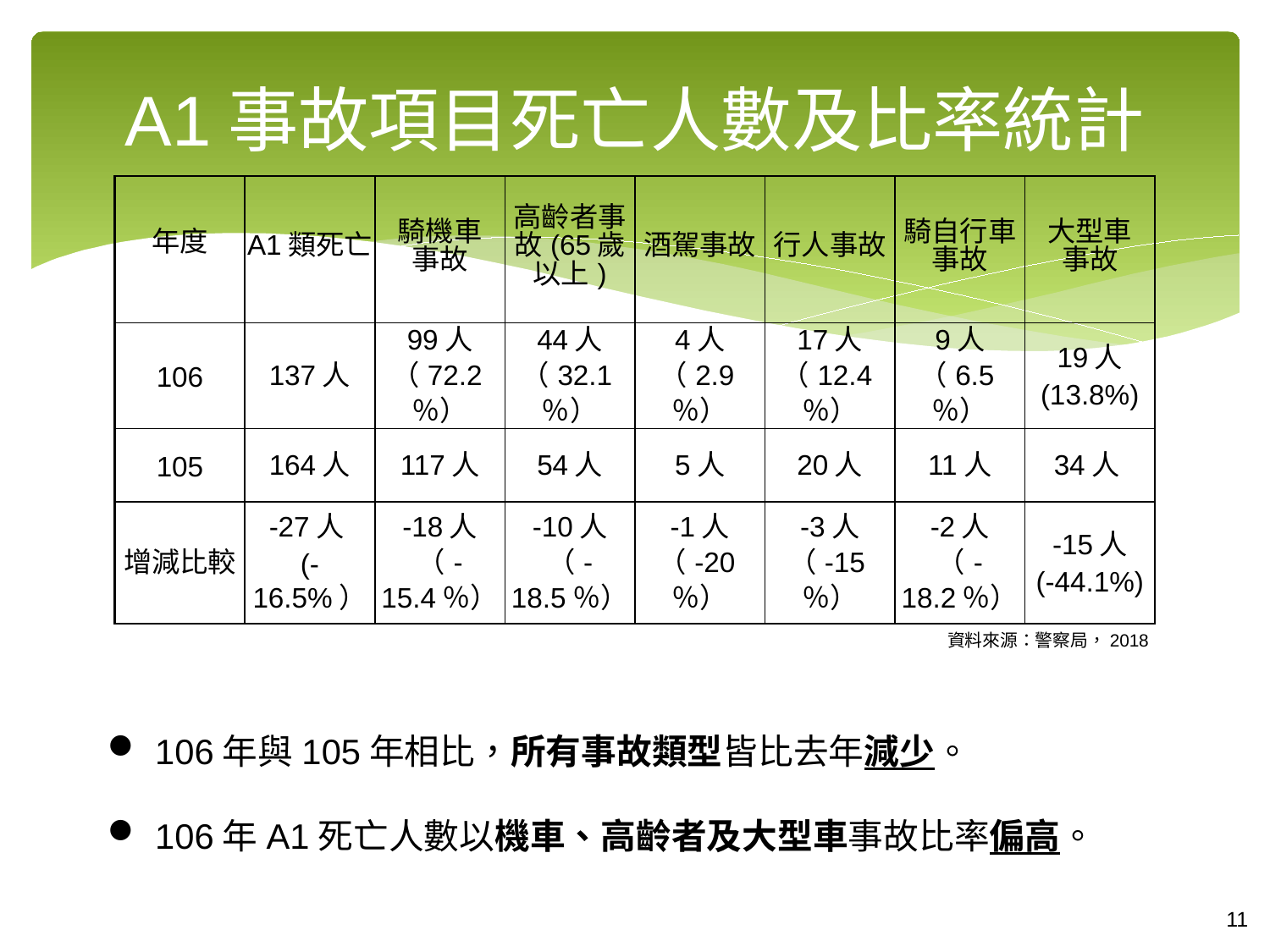

# A1事故項目死亡人數及比率統計
| 年度 | A1類死亡 | 騎機車 事故 | 高齡者事故(65歲 以上) | 酒駕事故 | 行人事故 | 騎自行車 事故 | 大型車 事故 |
| --- | --- | --- | --- | --- | --- | --- | --- |
| 106 | 137人 | 99人 （72.2％） | 44人 （32.1％） | 4人 （2.9％） | 17人 （12.4％） | 9人 （6.5％） | 19人 (13.8%) |
| 105 | 164人 | 117人 | 54人 | 5人 | 20人 | 11人 | 34人 |
| 增減比較 | -27人 (-16.5%） | -18人 （-15.4％） | -10人 （-18.5％） | -1人 （-20％） | -3人 （-15％） | -2人 （-18.2％） | -15人 (-44.1%) |
資料來源：警察局，2018
106年與105年相比，所有事故類型皆比去年減少。

106年A1死亡人數以機車、高齡者及大型車事故比率偏高。
11